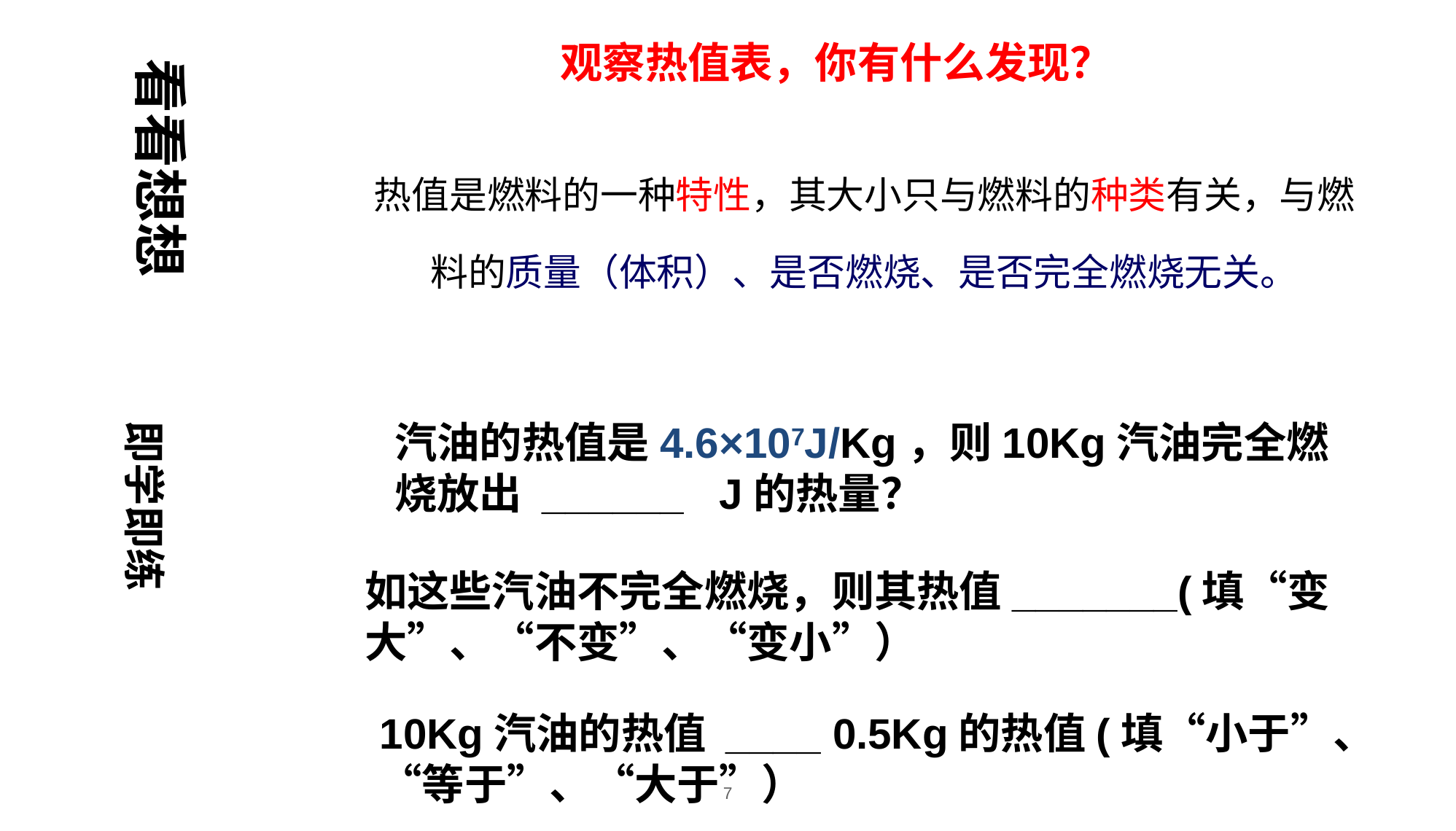

观察热值表，你有什么发现？
看看想想

热值是燃料的一种特性，其大小只与燃料的种类有关，与燃料的质量（体积）、是否燃烧、是否完全燃烧无关。
汽油的热值是4.6×107J/Kg，则10Kg汽油完全燃烧放出 ______   J的热量？
即学即练
如这些汽油不完全燃烧，则其热值_______(填“变大”、“不变”、“变小”）
10Kg汽油的热值 ____ 0.5Kg的热值(填“小于”、“等于”、“大于”）
7